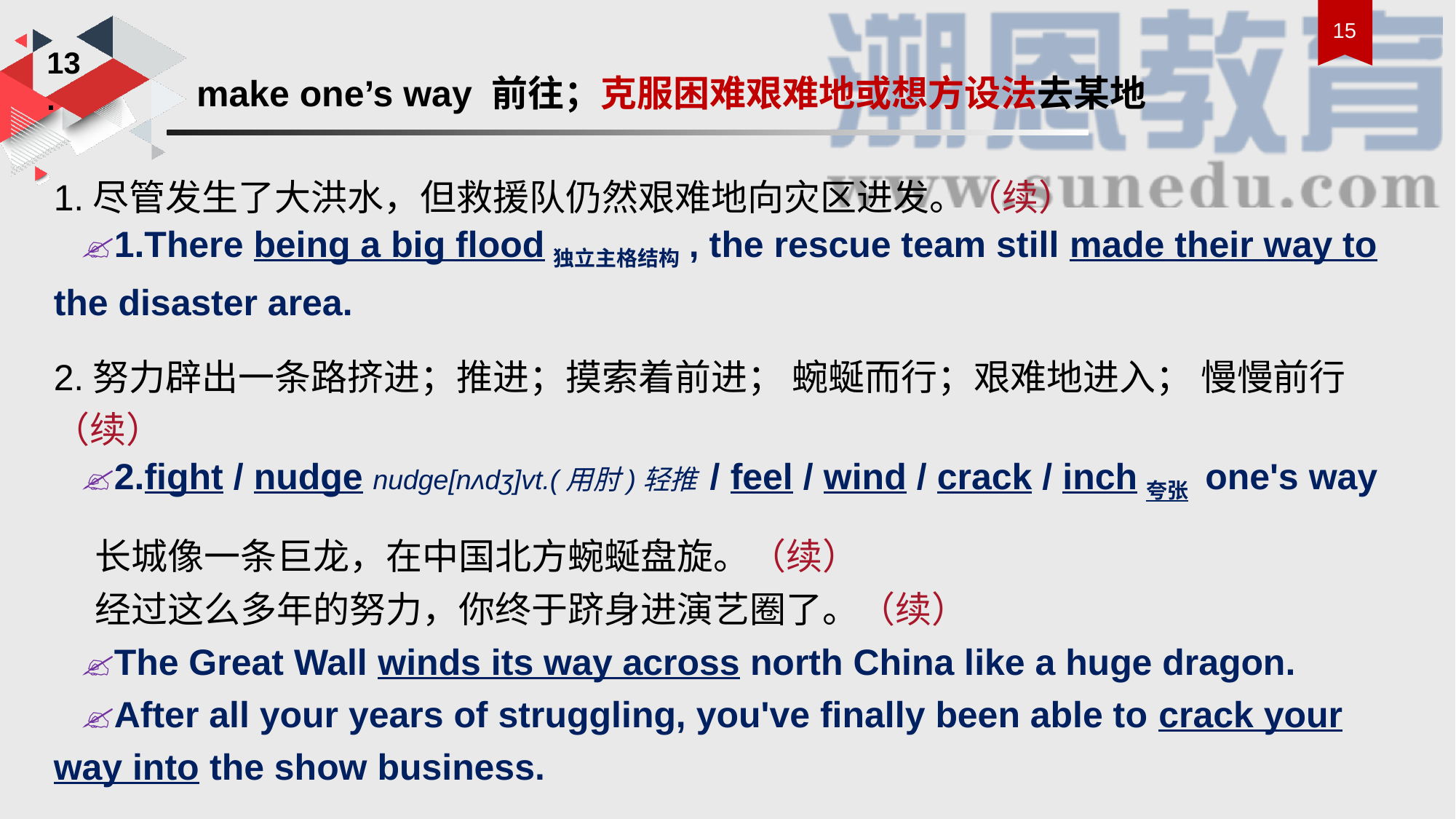

13.
make one’s way 前往；克服困难艰难地或想方设法去某地

1.尽管发生了大洪水，但救援队仍然艰难地向灾区进发。（续）
   ✍1.There being a big flood独立主格结构, the rescue team still made their way to the disaster area.

2.努力辟出一条路挤进；推进；摸索着前进； 蜿蜒而行；艰难地进入； 慢慢前行（续）
   ✍2.fight / nudge nudge[nʌdʒ]vt.(用肘)轻推 / feel / wind / crack / inch夸张 one's way

    长城像一条巨龙，在中国北方蜿蜒盘旋。（续）
    经过这么多年的努力，你终于跻身进演艺圈了。（续）
   ✍The Great Wall winds its way across north China like a huge dragon.
   ✍After all your years of struggling, you've finally been able to crack your way into the show business.